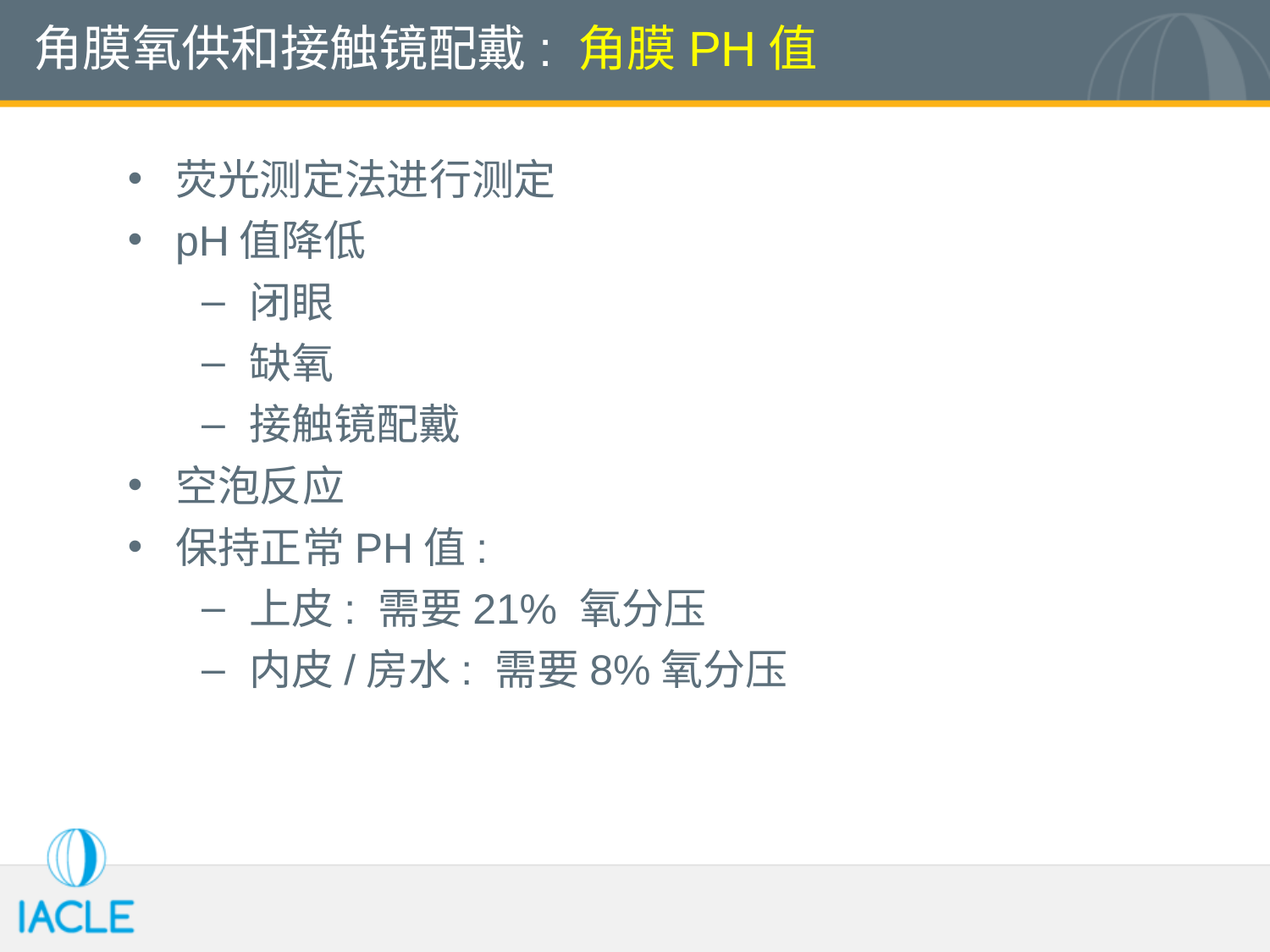

角膜氧供和接触镜配戴: 角膜PH值
荧光测定法进行测定
pH值降低
闭眼
缺氧
接触镜配戴
空泡反应
保持正常PH值:
上皮: 需要21% 氧分压
内皮/房水: 需要8%氧分压